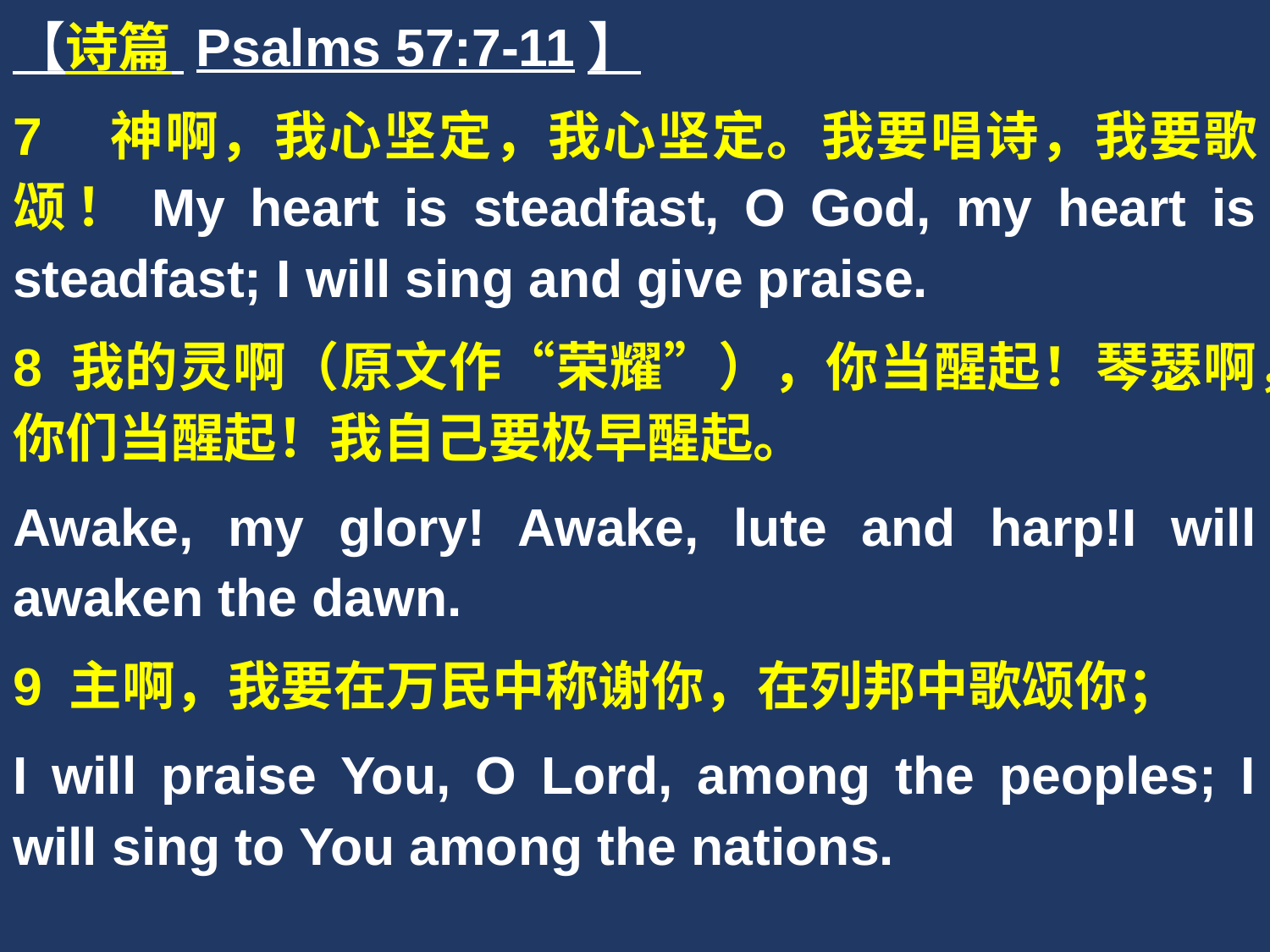

【诗篇 Psalms 57:7-11】
7　神啊，我心坚定，我心坚定。我要唱诗，我要歌颂！My heart is steadfast, O God, my heart is steadfast; I will sing and give praise.
8 我的灵啊（原文作“荣耀”），你当醒起！琴瑟啊，你们当醒起！我自己要极早醒起。
Awake, my glory! Awake, lute and harp!I will awaken the dawn.
9 主啊，我要在万民中称谢你，在列邦中歌颂你；
I will praise You, O Lord, among the peoples; I will sing to You among the nations.